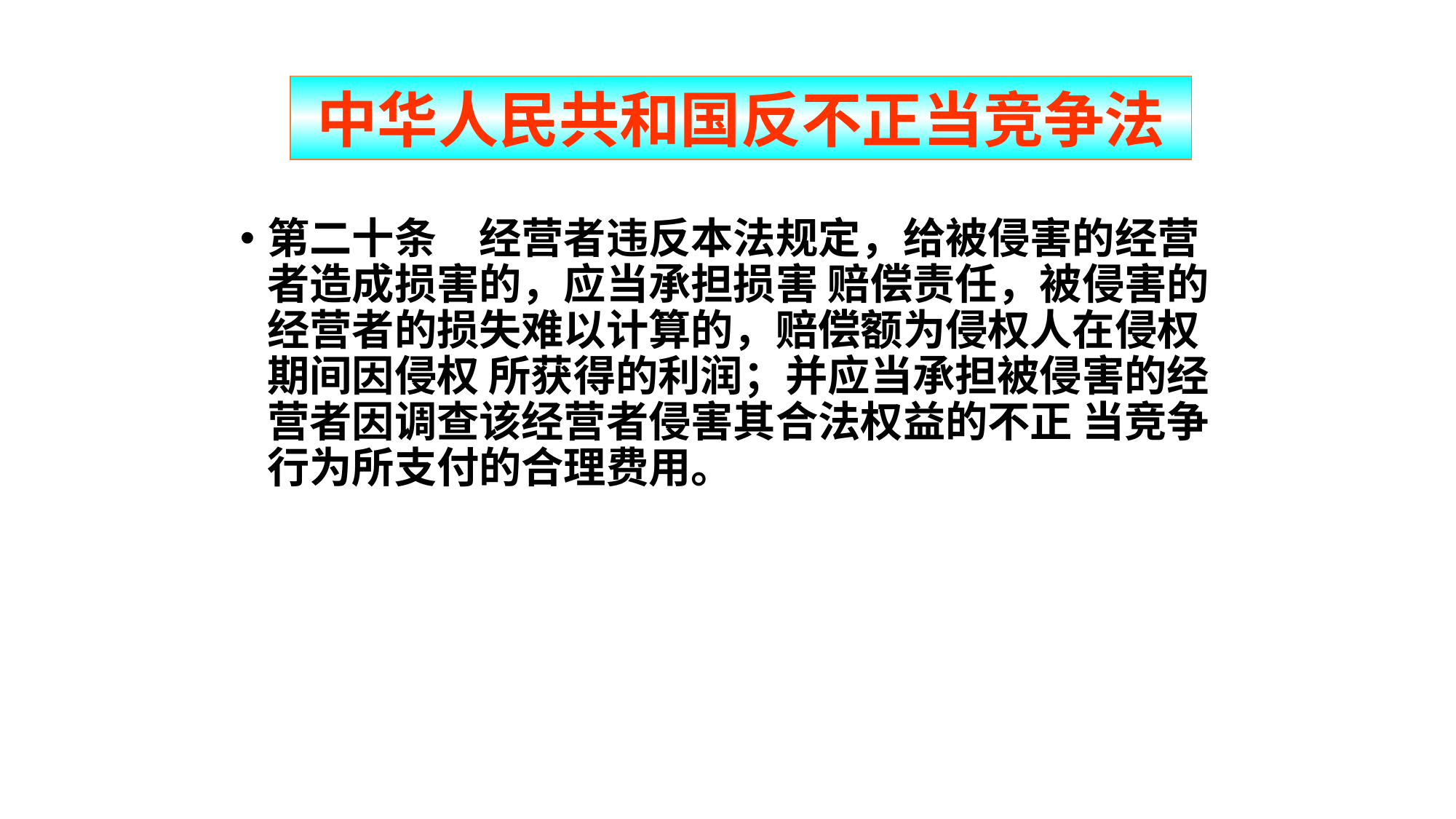

中华人民共和国反不正当竞争法
第二十条　经营者违反本法规定，给被侵害的经营者造成损害的，应当承担损害 赔偿责任，被侵害的经营者的损失难以计算的，赔偿额为侵权人在侵权期间因侵权 所获得的利润；并应当承担被侵害的经营者因调查该经营者侵害其合法权益的不正 当竞争行为所支付的合理费用。